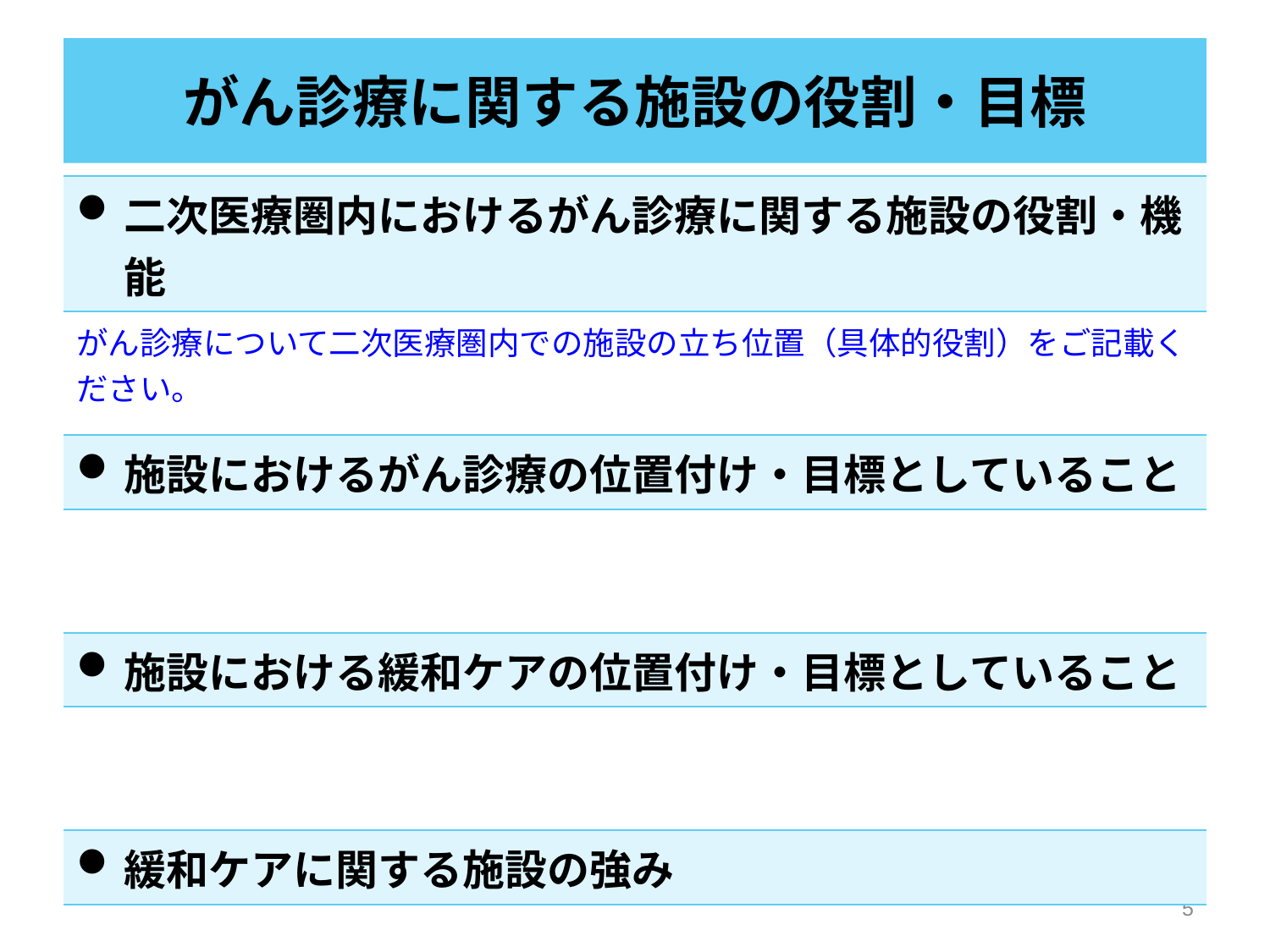

# がん診療に関する施設の役割・目標
| 二次医療圏内におけるがん診療に関する施設の役割・機能 |
| --- |
| がん診療について二次医療圏内での施設の立ち位置（具体的役割）をご記載ください。 |
| 施設におけるがん診療の位置付け・目標としていること |
|  |
| 施設における緩和ケアの位置付け・目標としていること |
|  |
| 緩和ケアに関する施設の強み |
|  |
5